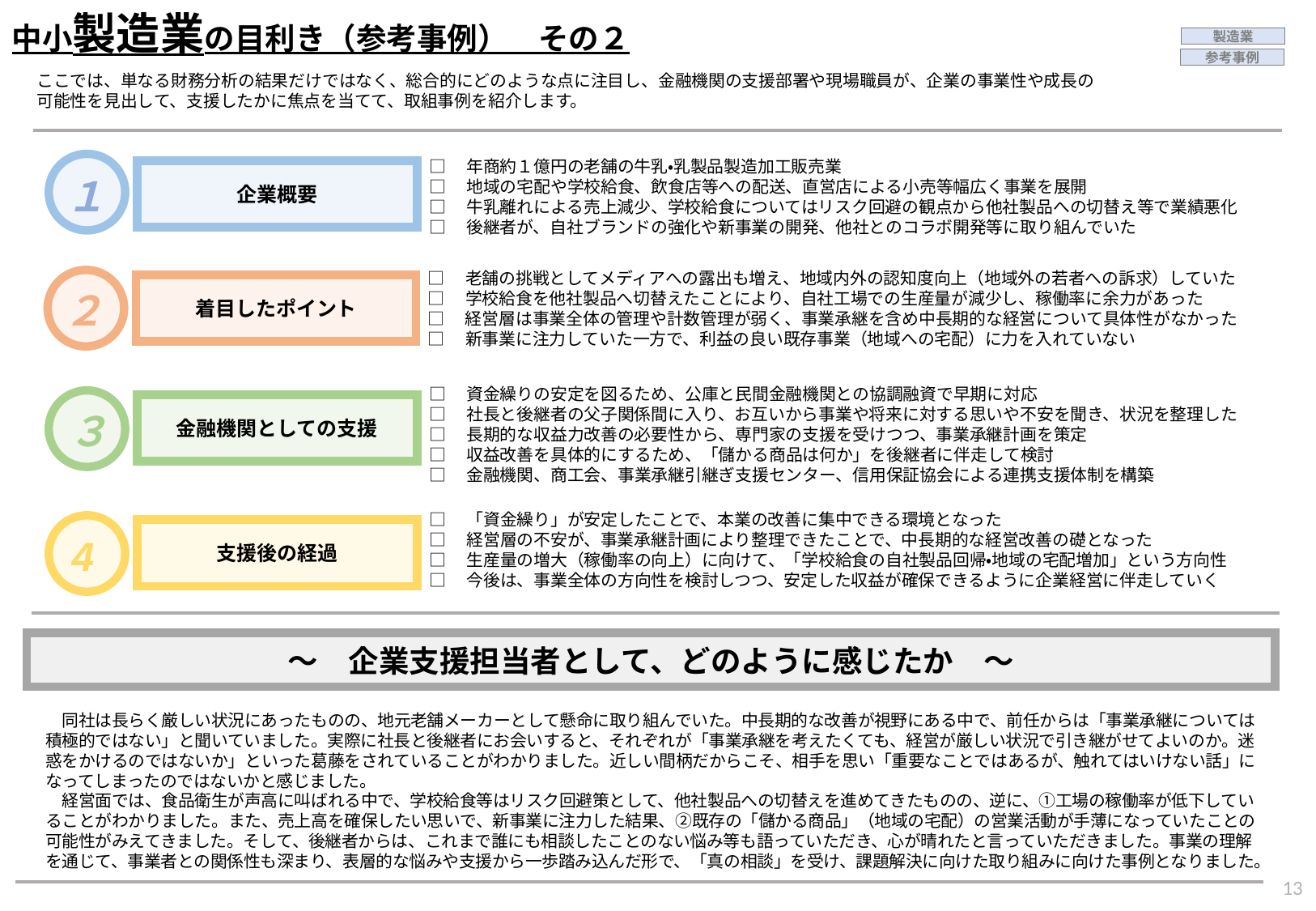

中小製造業の目利き（参考事例）　その２
製造業
参考事例
ここでは、単なる財務分析の結果だけではなく、総合的にどのような点に注目し、金融機関の支援部署や現場職員が、企業の事業性や成長の
可能性を見出して、支援したかに焦点を当てて、取組事例を紹介します。
□　年商約１億円の老舗の牛乳・乳製品製造加工販売業
□　地域の宅配や学校給食、飲食店等への配送、直営店による小売等幅広く事業を展開
□　牛乳離れによる売上減少、学校給食についてはリスク回避の観点から他社製品への切替え等で業績悪化
□　後継者が、自社ブランドの強化や新事業の開発、他社とのコラボ開発等に取り組んでいた

１
企業概要
□　老舗の挑戦としてメディアへの露出も増え、地域内外の認知度向上（地域外の若者への訴求）していた
□　学校給食を他社製品へ切替えたことにより、自社工場での生産量が減少し、稼働率に余力があった
□　経営層は事業全体の管理や計数管理が弱く、事業承継を含め中長期的な経営について具体性がなかった
□　新事業に注力していた一方で、利益の良い既存事業（地域への宅配）に力を入れていない

着目したポイント
２
□　資金繰りの安定を図るため、公庫と民間金融機関との協調融資で早期に対応
□　社長と後継者の父子関係間に入り、お互いから事業や将来に対する思いや不安を聞き、状況を整理した
□　長期的な収益力改善の必要性から、専門家の支援を受けつつ、事業承継計画を策定
□　収益改善を具体的にするため、「儲かる商品は何か」を後継者に伴走して検討
□　金融機関、商工会、事業承継引継ぎ支援センター、信用保証協会による連携支援体制を構築

金融機関としての支援
３
□　「資金繰り」が安定したことで、本業の改善に集中できる環境となった
□　経営層の不安が、事業承継計画により整理できたことで、中長期的な経営改善の礎となった
□　生産量の増大（稼働率の向上）に向けて、「学校給食の自社製品回帰・地域の宅配増加」という方向性
□　今後は、事業全体の方向性を検討しつつ、安定した収益が確保できるように企業経営に伴走していく

支援後の経過
4
～　企業支援担当者として、どのように感じたか　～
　同社は長らく厳しい状況にあったものの、地元老舗メーカーとして懸命に取り組んでいた。中長期的な改善が視野にある中で、前任からは「事業承継については積極的ではない」と聞いていました。実際に社長と後継者にお会いすると、それぞれが「事業承継を考えたくても、経営が厳しい状況で引き継がせてよいのか。迷惑をかけるのではないか」といった葛藤をされていることがわかりました。近しい間柄だからこそ、相手を思い「重要なことではあるが、触れてはいけない話」になってしまったのではないかと感じました。
　経営面では、食品衛生が声高に叫ばれる中で、学校給食等はリスク回避策として、他社製品への切替えを進めてきたものの、逆に、①工場の稼働率が低下していることがわかりました。また、売上高を確保したい思いで、新事業に注力した結果、②既存の「儲かる商品」（地域の宅配）の営業活動が手薄になっていたことの可能性がみえてきました。そして、後継者からは、これまで誰にも相談したことのない悩み等も語っていただき、心が晴れたと言っていただきました。事業の理解を通じて、事業者との関係性も深まり、表層的な悩みや支援から一歩踏み込んだ形で、「真の相談」を受け、課題解決に向けた取り組みに向けた事例となりました。
13